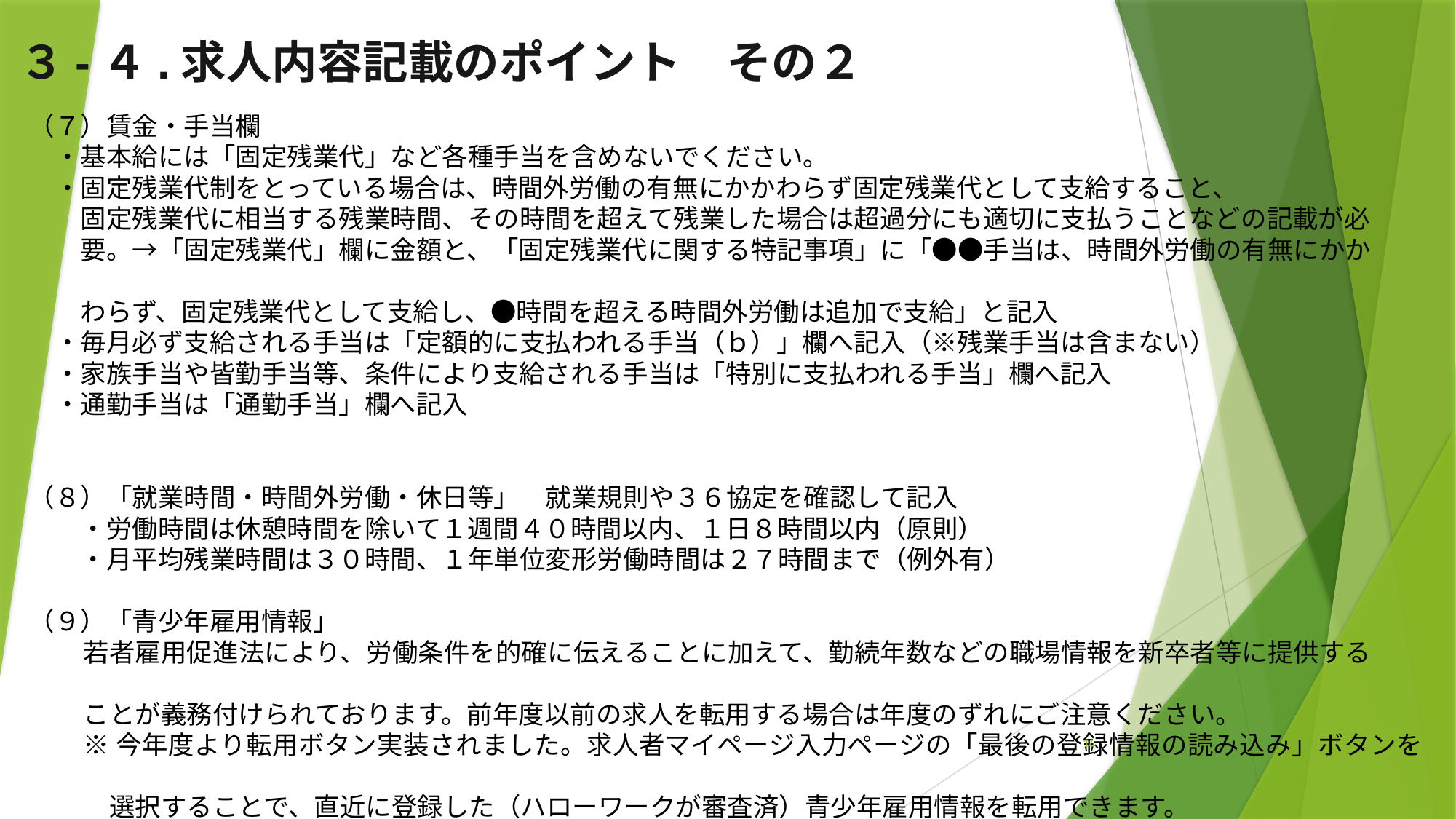

３-４.求人内容記載のポイント　その２
（７）賃金・手当欄
　・基本給には「固定残業代」など各種手当を含めないでください。
　・固定残業代制をとっている場合は、時間外労働の有無にかかわらず固定残業代として支給すること、
　　固定残業代に相当する残業時間、その時間を超えて残業した場合は超過分にも適切に支払うことなどの記載が必
　　要。→「固定残業代」欄に金額と、「固定残業代に関する特記事項」に「●●手当は、時間外労働の有無にかか
　　わらず、固定残業代として支給し、●時間を超える時間外労働は追加で支給」と記入
　・毎月必ず支給される手当は「定額的に支払われる手当（ｂ）」欄へ記入（※残業手当は含まない）
　・家族手当や皆勤手当等、条件により支給される手当は「特別に支払われる手当」欄へ記入
　・通勤手当は「通勤手当」欄へ記入

（８）「就業時間・時間外労働・休日等」　就業規則や３６協定を確認して記入
　　・労働時間は休憩時間を除いて１週間４０時間以内、１日８時間以内（原則）
　　・月平均残業時間は３０時間、１年単位変形労働時間は２７時間まで（例外有）

（９）「青少年雇用情報」
若者雇用促進法により、労働条件を的確に伝えることに加えて、勤続年数などの職場情報を新卒者等に提供する
ことが義務付けられております。前年度以前の求人を転用する場合は年度のずれにご注意ください。
※今年度より転用ボタン実装されました。求人者マイページ入力ページの「最後の登録情報の読み込み」ボタンを
　選択することで、直近に登録した（ハローワークが審査済）青少年雇用情報を転用できます。

14